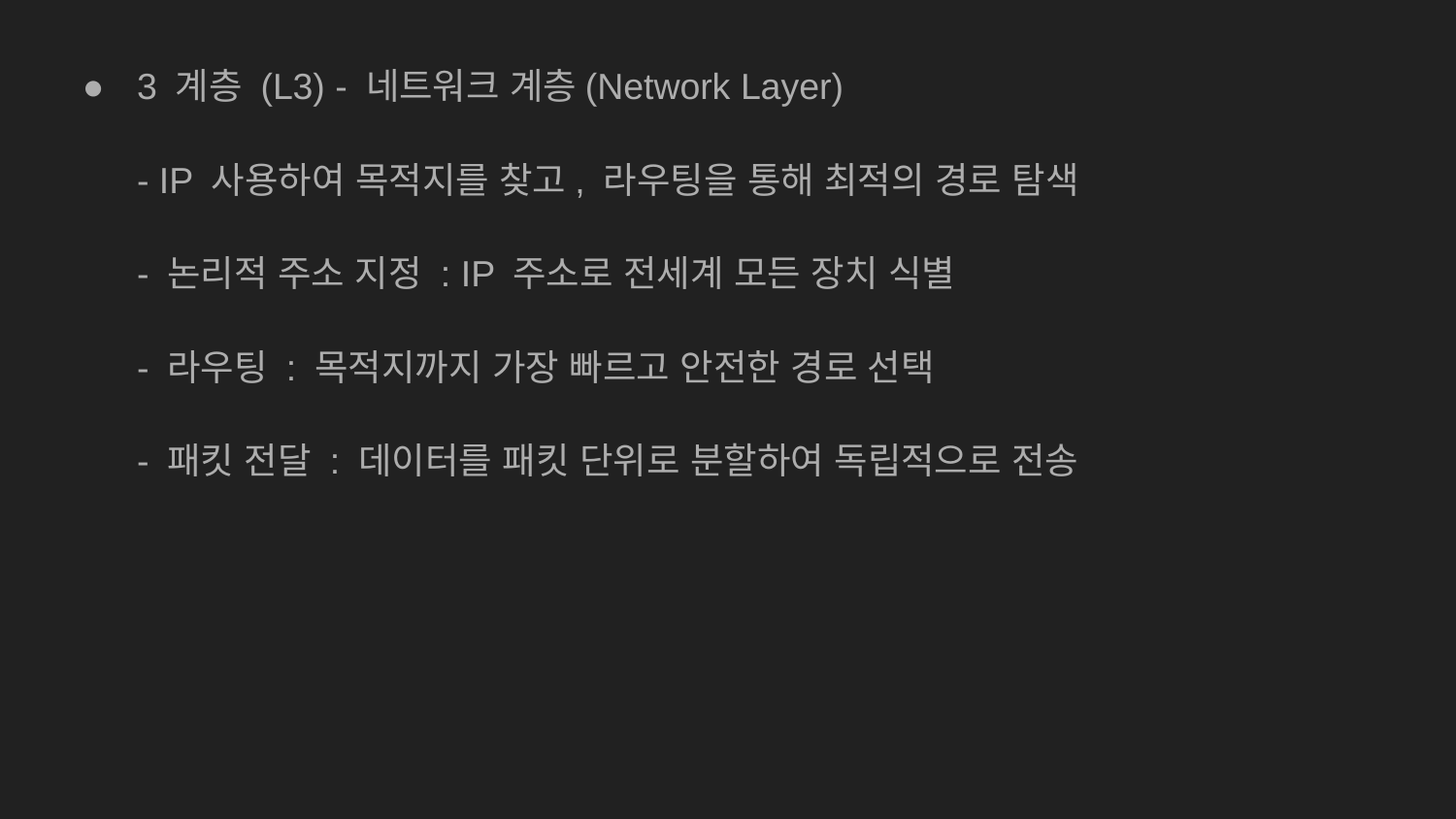

3 계층 (L3) - 네트워크 계층(Network Layer)
- IP 사용하여 목적지를 찾고, 라우팅을 통해 최적의 경로 탐색
- 논리적 주소 지정 : IP 주소로 전세계 모든 장치 식별
- 라우팅 : 목적지까지 가장 빠르고 안전한 경로 선택
- 패킷 전달 : 데이터를 패킷 단위로 분할하여 독립적으로 전송